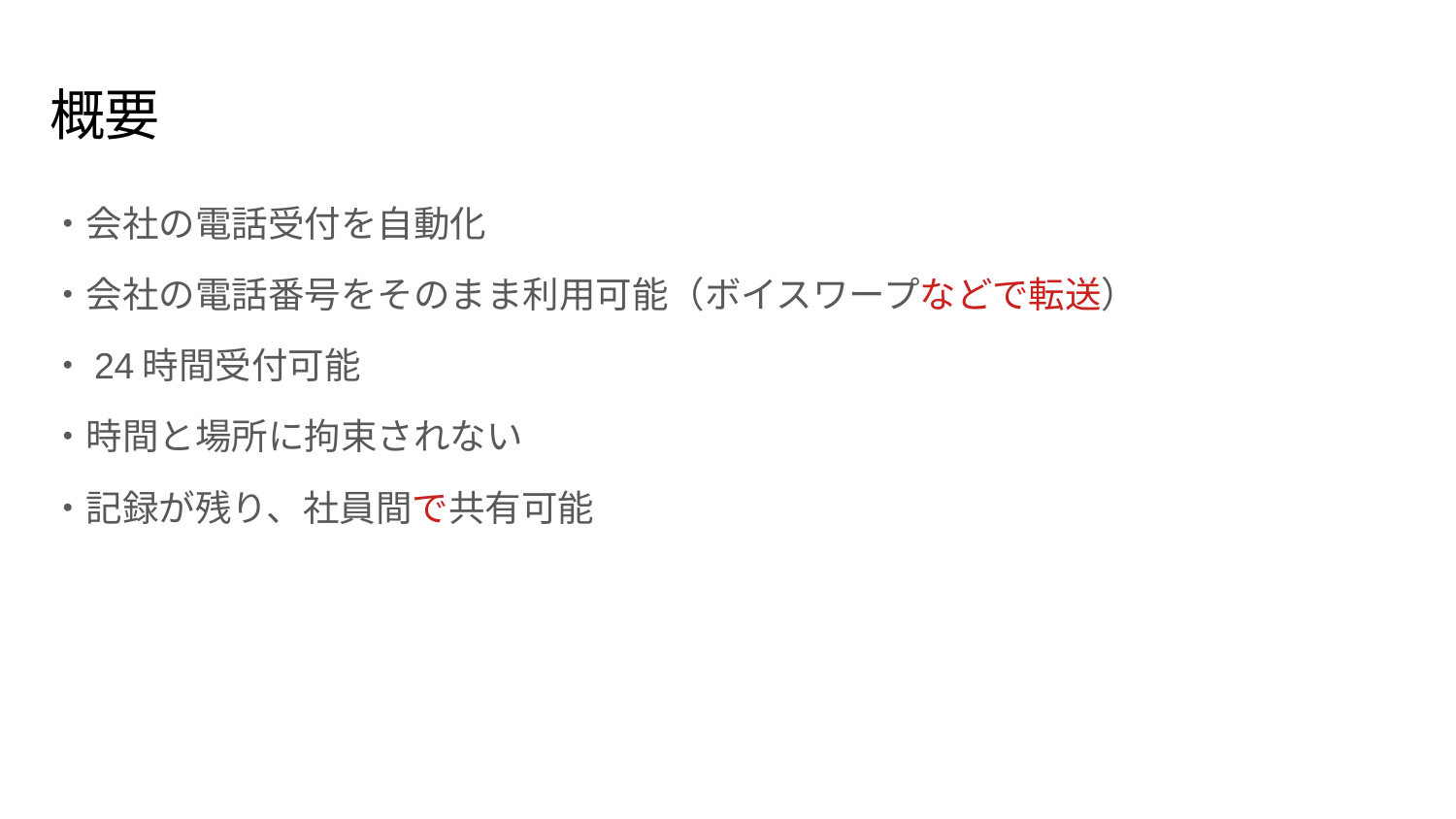

# 概要
・会社の電話受付を自動化
・会社の電話番号をそのまま利用可能（ボイスワープなどで転送）
・24時間受付可能
・時間と場所に拘束されない
・記録が残り、社員間で共有可能